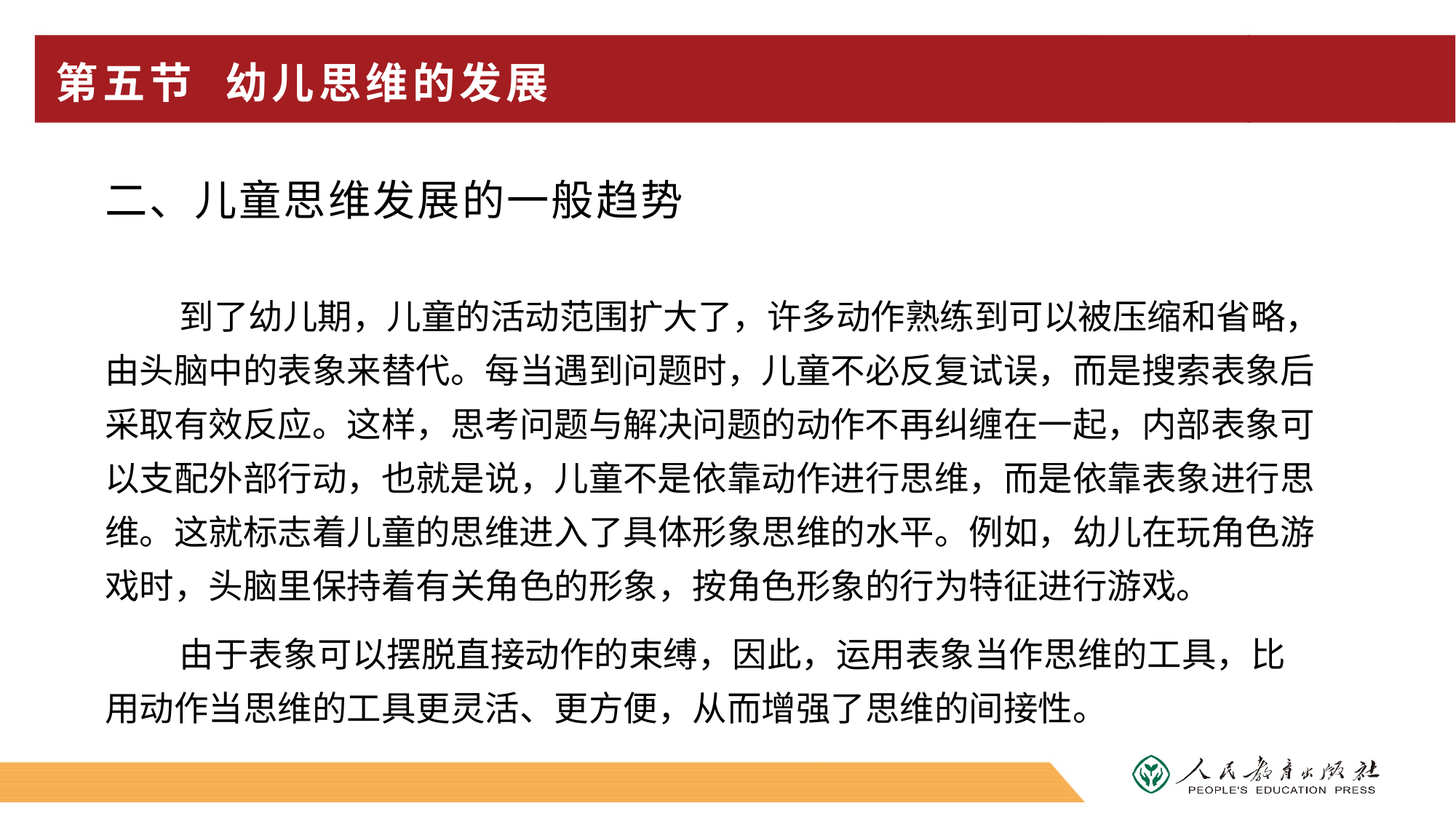

# 第五节  幼儿思维的发展
二、儿童思维发展的一般趋势
到了幼儿期，儿童的活动范围扩大了，许多动作熟练到可以被压缩和省略，由头脑中的表象来替代。每当遇到问题时，儿童不必反复试误，而是搜索表象后采取有效反应。这样，思考问题与解决问题的动作不再纠缠在一起，内部表象可以支配外部行动，也就是说，儿童不是依靠动作进行思维，而是依靠表象进行思维。这就标志着儿童的思维进入了具体形象思维的水平。例如，幼儿在玩角色游戏时，头脑里保持着有关角色的形象，按角色形象的行为特征进行游戏。
由于表象可以摆脱直接动作的束缚，因此，运用表象当作思维的工具，比用动作当思维的工具更灵活、更方便，从而增强了思维的间接性。